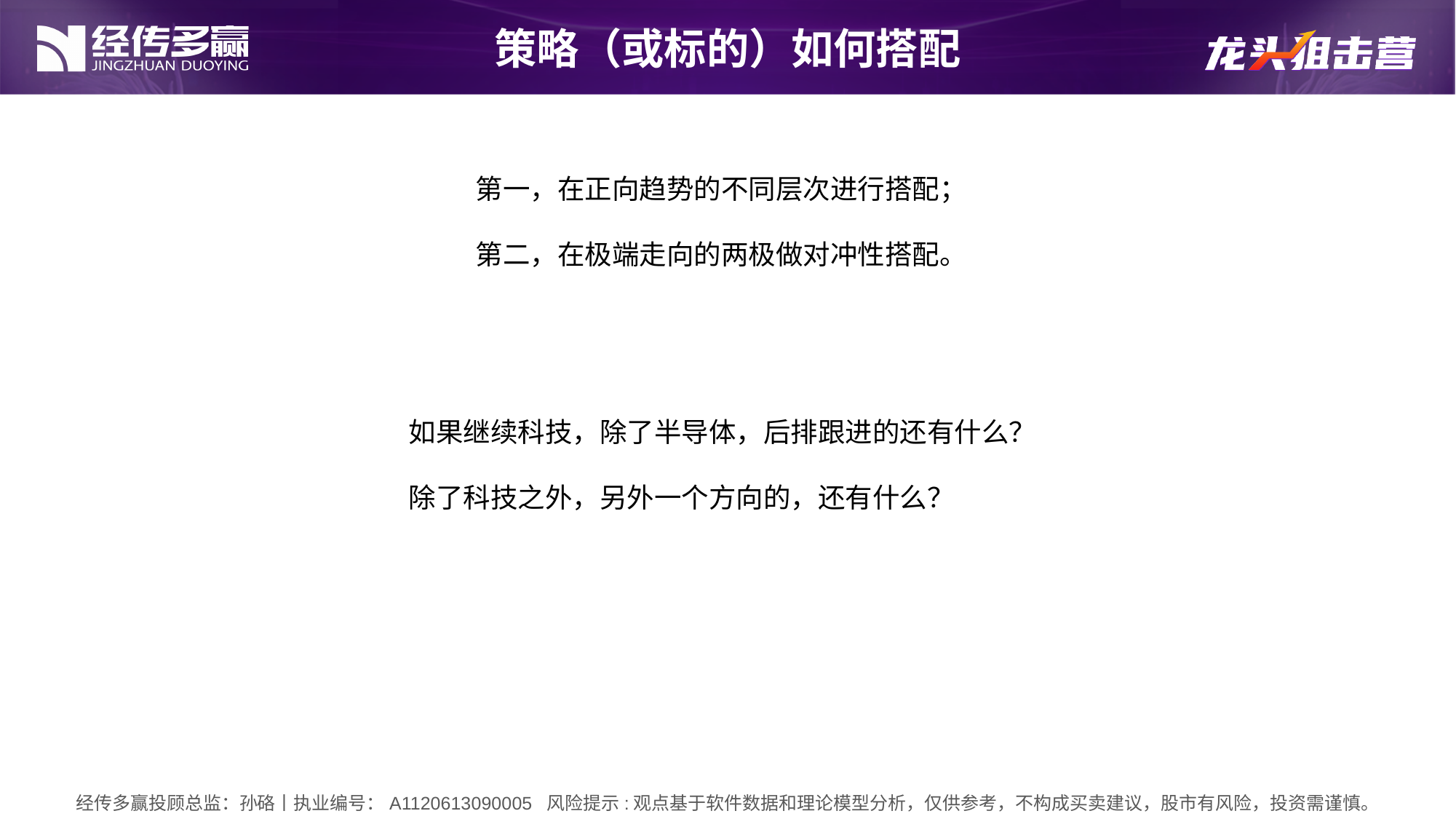

策略（或标的）如何搭配
第一，在正向趋势的不同层次进行搭配；

第二，在极端走向的两极做对冲性搭配。
如果继续科技，除了半导体，后排跟进的还有什么？

除了科技之外，另外一个方向的，还有什么？